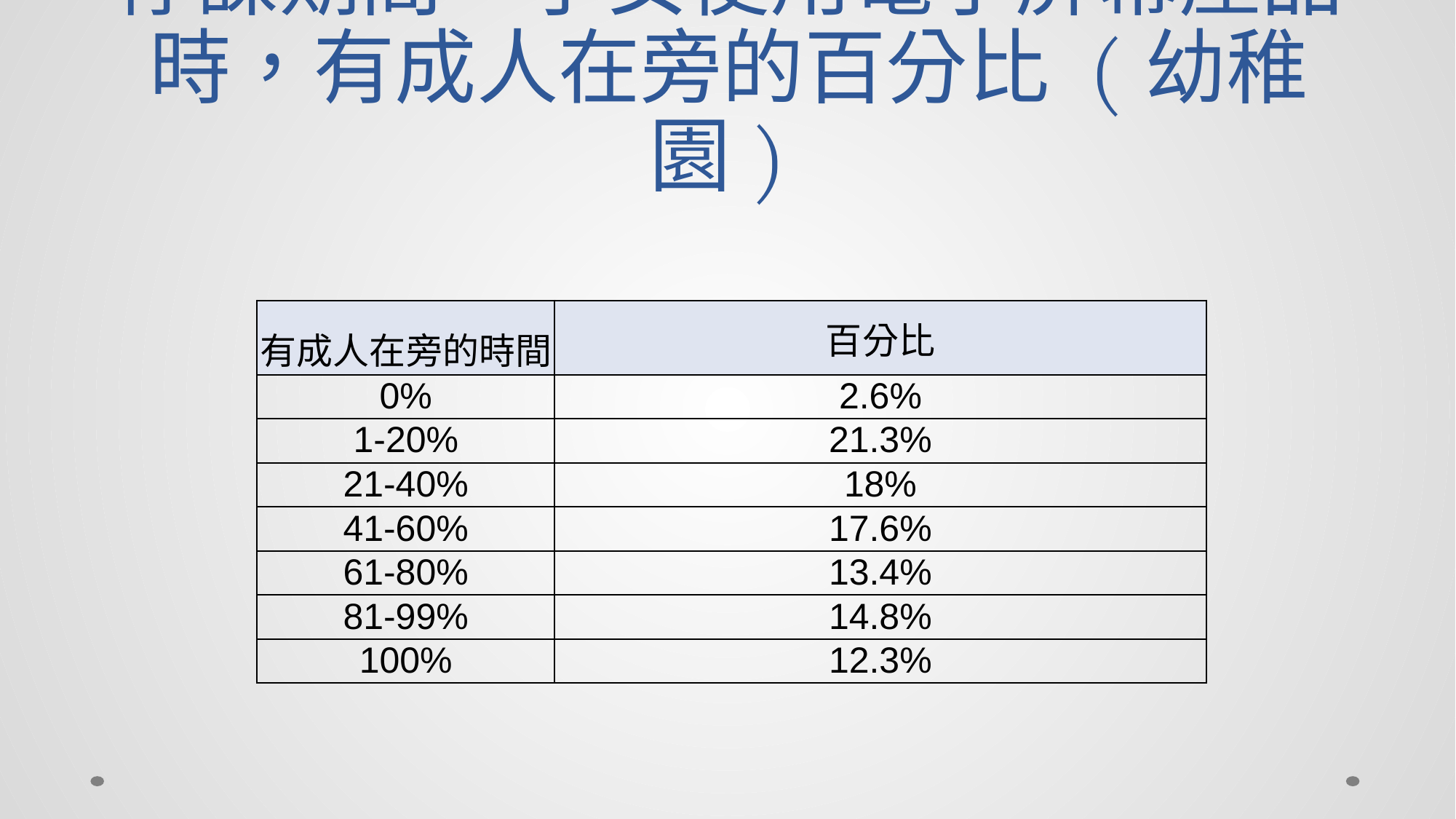

# 停課期間，子女使用電子屏幕產品時，有成人在旁的百分比 (幼稚園)
| 有成人在旁的時間 | 百分比 |
| --- | --- |
| 0% | 2.6% |
| 1-20% | 21.3% |
| 21-40% | 18% |
| 41-60% | 17.6% |
| 61-80% | 13.4% |
| 81-99% | 14.8% |
| 100% | 12.3% |